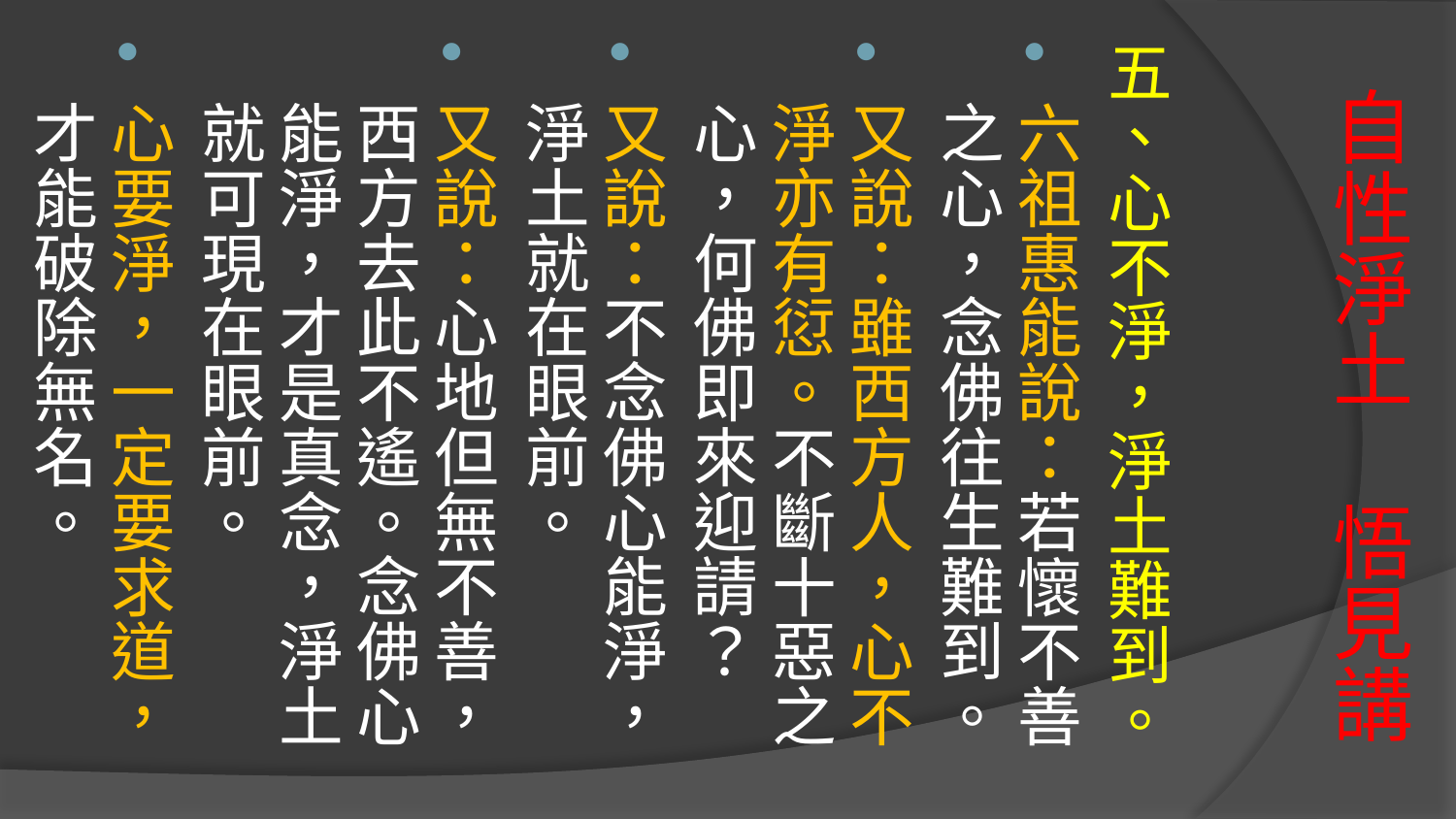

五、心不淨，淨土難到。
六祖惠能說：若懷不善之心，念佛往生難到。
又說：雖西方人，心不淨亦有愆。不斷十惡之心，何佛即來迎請？
又說：不念佛心能淨，淨土就在眼前。
又說：心地但無不善，西方去此不遙。念佛心能淨，才是真念，淨土就可現在眼前。
心要淨，一定要求道，才能破除無名。
# 自性淨土     悟見講